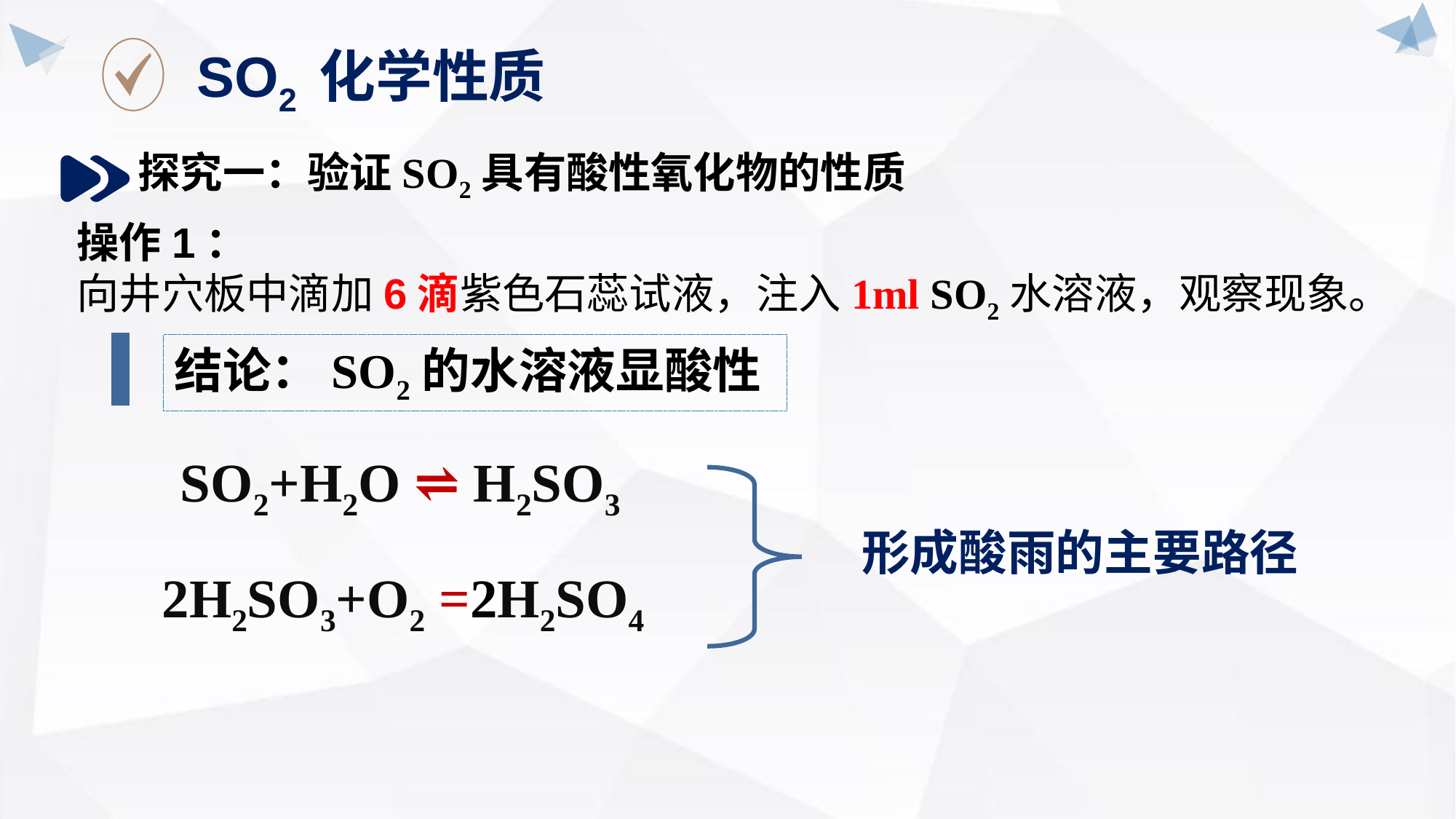

SO2 化学性质
探究一：验证SO2具有酸性氧化物的性质

操作1：
向井穴板中滴加6滴紫色石蕊试液，注入1ml SO2水溶液，观察现象。

结论：SO2的水溶液显酸性
SO2+H2O ⇌ H2SO3

形成酸雨的主要路径
2H2SO3+O2 =2H2SO4